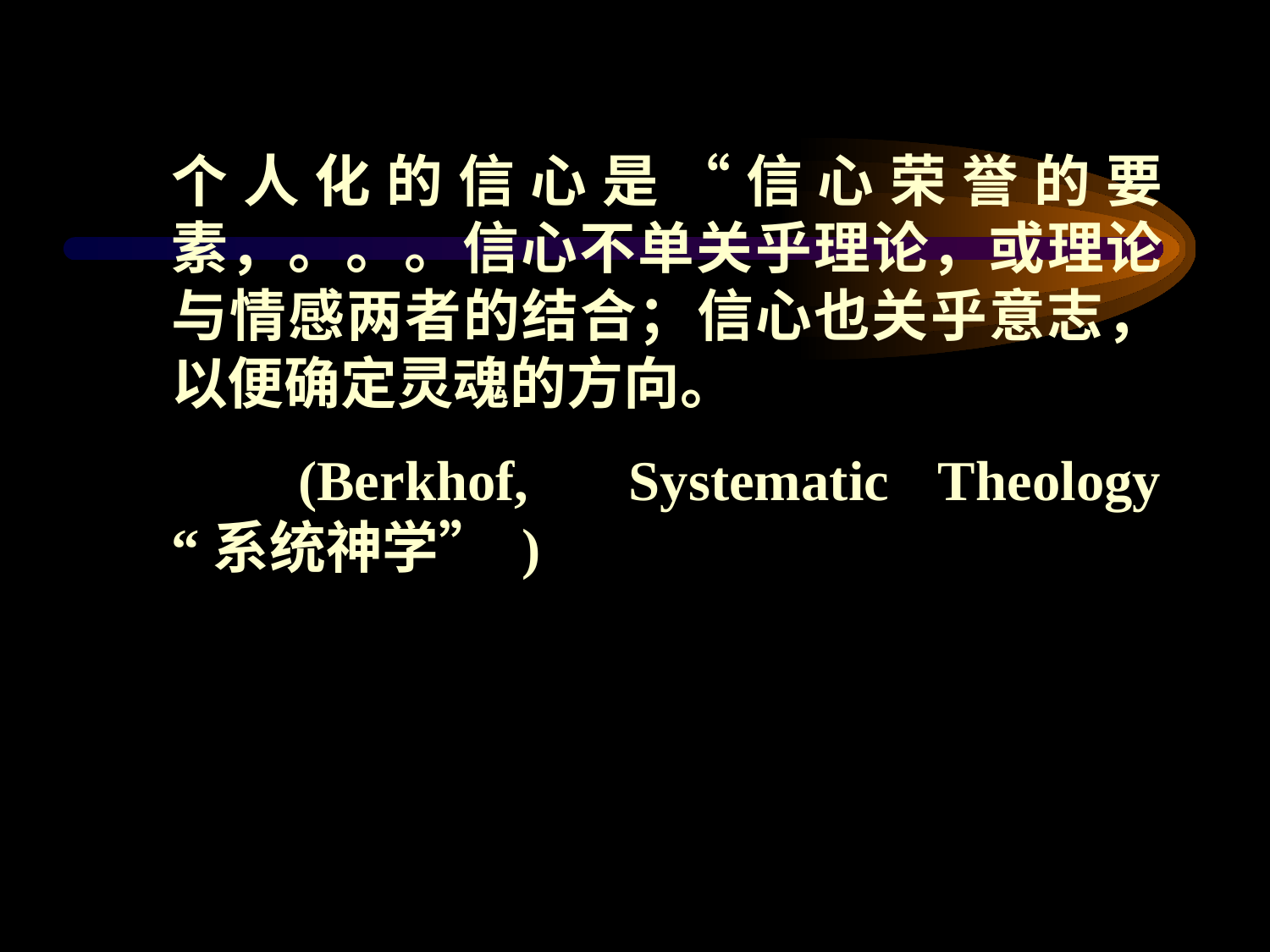

个人化的信心是“信心荣誉的要素，。。。信心不单关乎理论，或理论与情感两者的结合；信心也关乎意志，以便确定灵魂的方向。
	(Berkhof,  Systematic Theology “系统神学” )